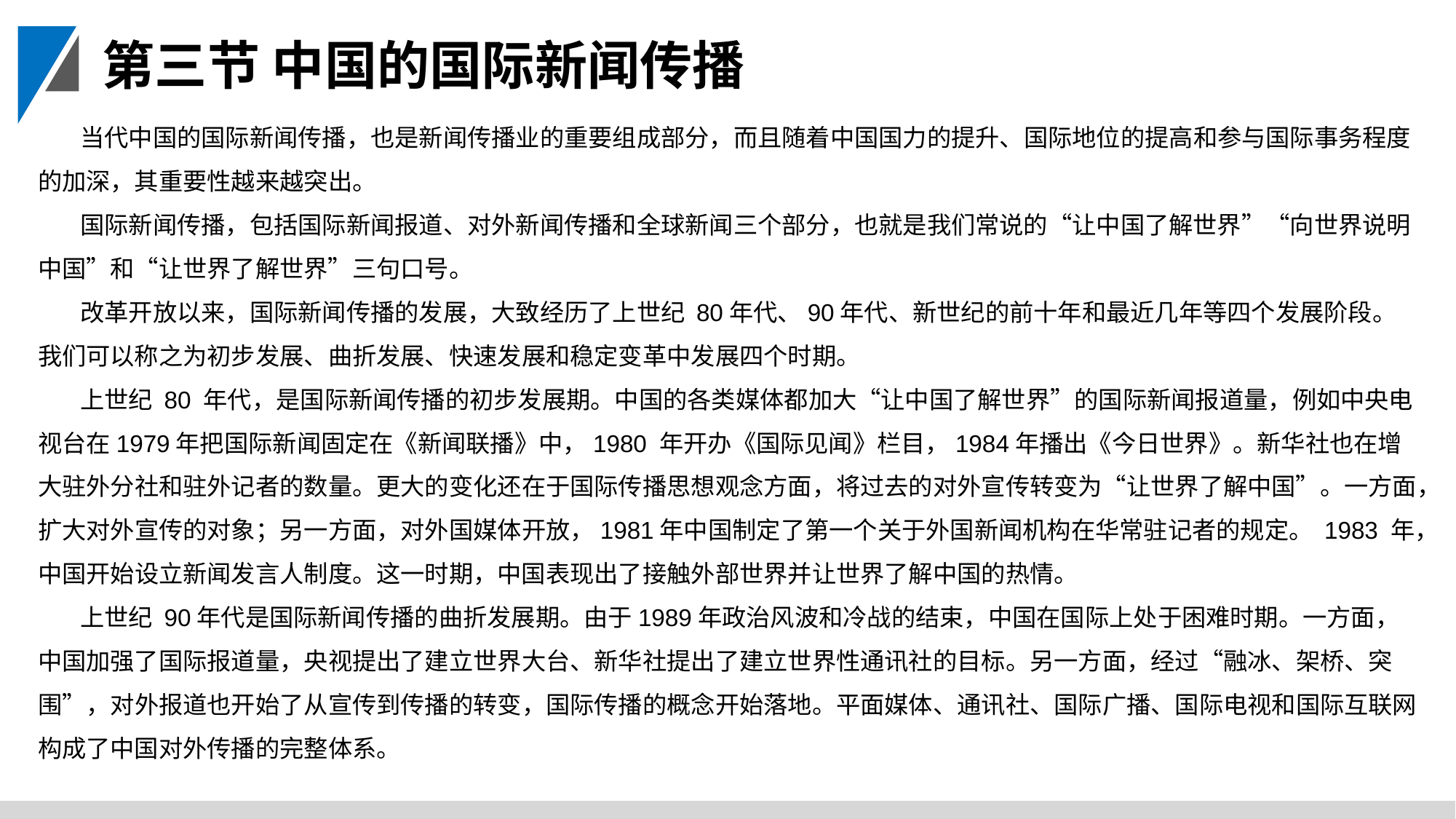

第三节 中国的国际新闻传播
当代中国的国际新闻传播，也是新闻传播业的重要组成部分，而且随着中国国力的提升、国际地位的提高和参与国际事务程度的加深，其重要性越来越突出。
国际新闻传播，包括国际新闻报道、对外新闻传播和全球新闻三个部分，也就是我们常说的“让中国了解世界”“向世界说明中国”和“让世界了解世界”三句口号。
改革开放以来，国际新闻传播的发展，大致经历了上世纪 80年代、90年代、新世纪的前十年和最近几年等四个发展阶段。我们可以称之为初步发展、曲折发展、快速发展和稳定变革中发展四个时期。
上世纪 80 年代，是国际新闻传播的初步发展期。中国的各类媒体都加大“让中国了解世界”的国际新闻报道量，例如中央电视台在1979年把国际新闻固定在《新闻联播》中，1980 年开办《国际见闻》栏目，1984年播出《今日世界》。新华社也在增大驻外分社和驻外记者的数量。更大的变化还在于国际传播思想观念方面，将过去的对外宣传转变为“让世界了解中国”。一方面，扩大对外宣传的对象；另一方面，对外国媒体开放，1981年中国制定了第一个关于外国新闻机构在华常驻记者的规定。 1983 年，中国开始设立新闻发言人制度。这一时期，中国表现出了接触外部世界并让世界了解中国的热情。
上世纪 90年代是国际新闻传播的曲折发展期。由于1989年政治风波和冷战的结束，中国在国际上处于困难时期。一方面，中国加强了国际报道量，央视提出了建立世界大台、新华社提出了建立世界性通讯社的目标。另一方面，经过“融冰、架桥、突围”，对外报道也开始了从宣传到传播的转变，国际传播的概念开始落地。平面媒体、通讯社、国际广播、国际电视和国际互联网构成了中国对外传播的完整体系。